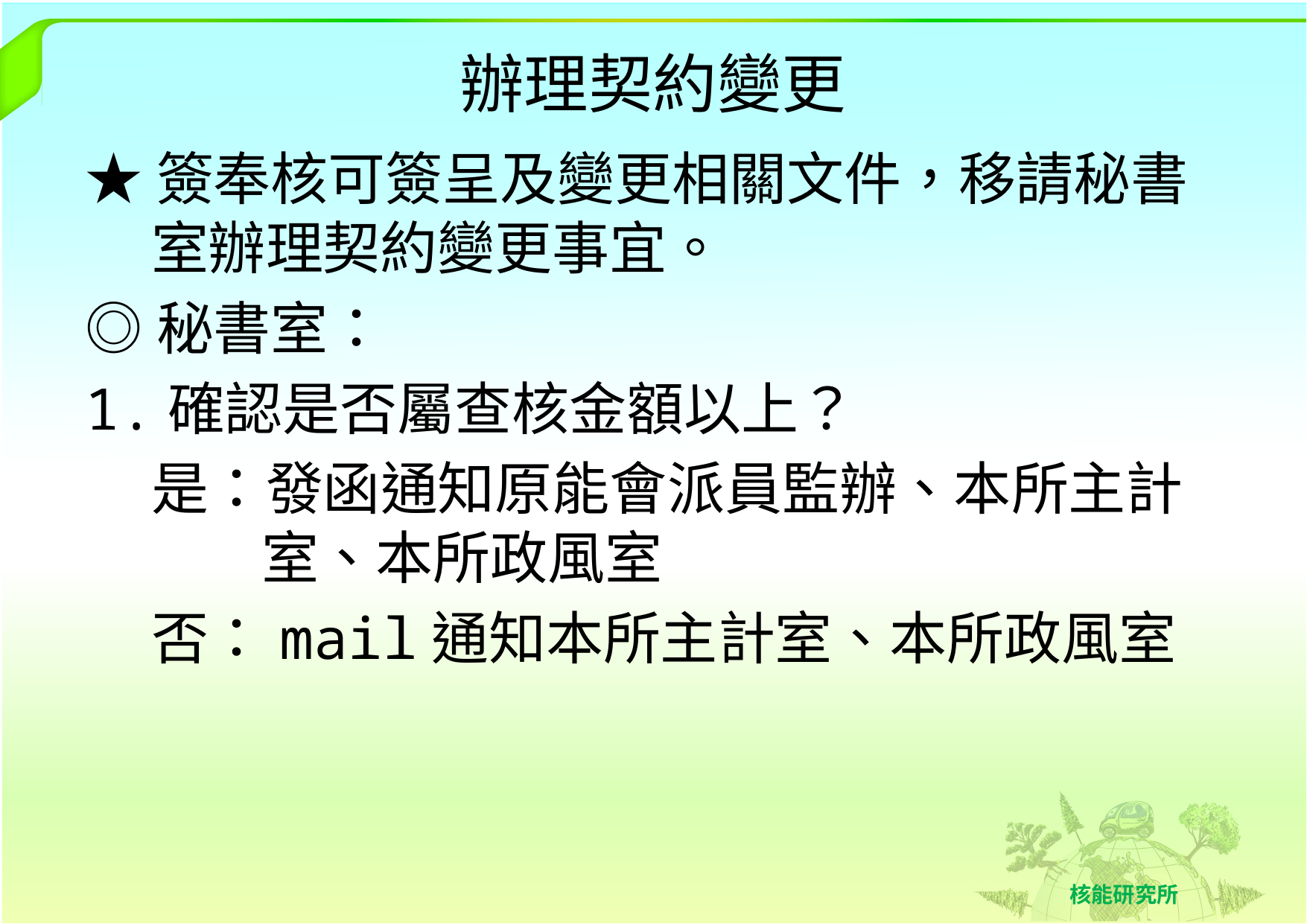

# 辦理契約變更
★簽奉核可簽呈及變更相關文件，移請秘書室辦理契約變更事宜。
◎秘書室：
1.確認是否屬查核金額以上？
是：發函通知原能會派員監辦、本所主計室、本所政風室
否：mail通知本所主計室、本所政風室